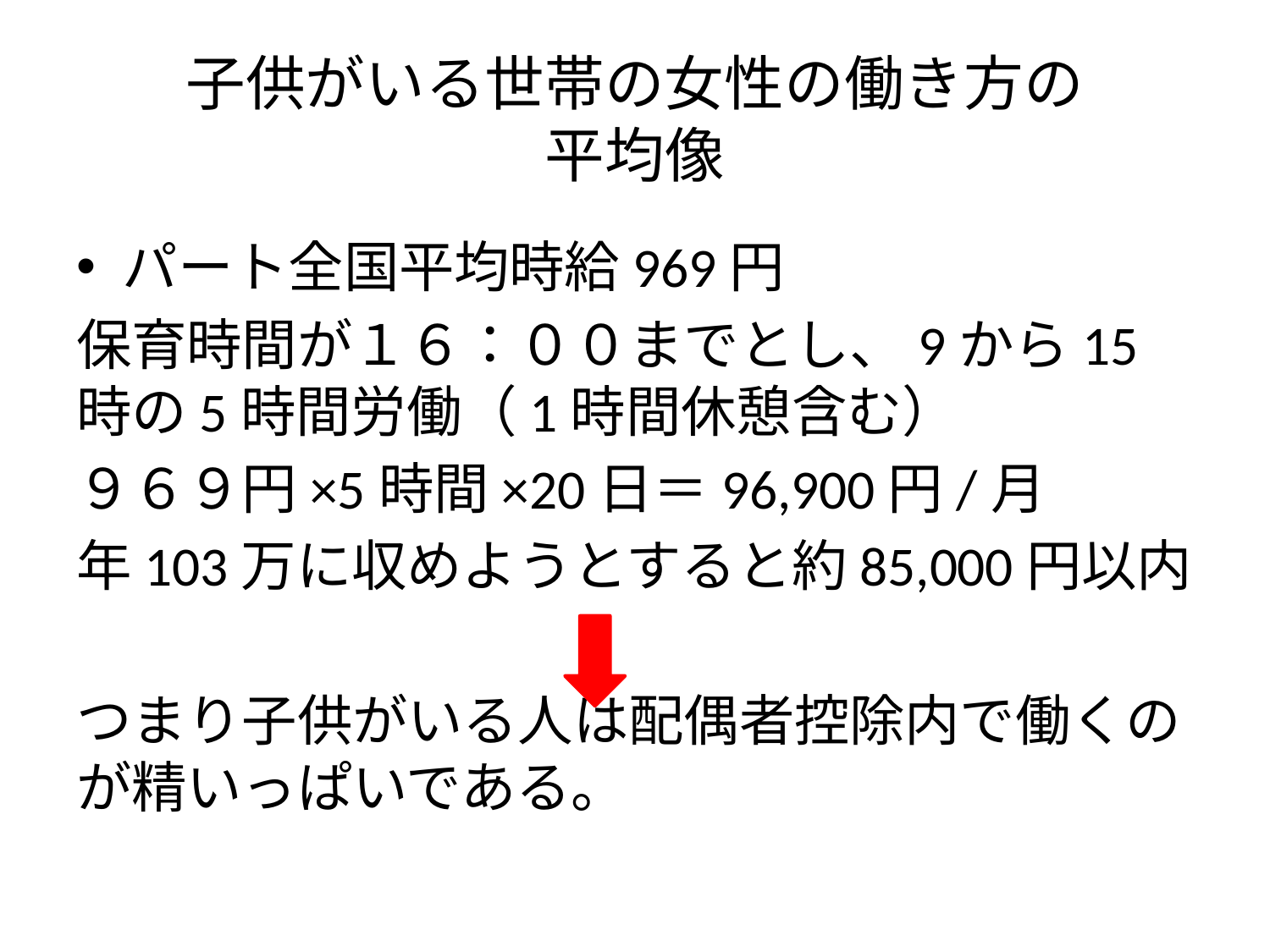

# 子供がいる世帯の女性の働き方の 平均像
パート全国平均時給969円
保育時間が１６：００までとし、9から15時の5時間労働（1時間休憩含む）
９６９円×5時間×20日＝96,900円/月
年103万に収めようとすると約85,000円以内

つまり子供がいる人は配偶者控除内で働くのが精いっぱいである。